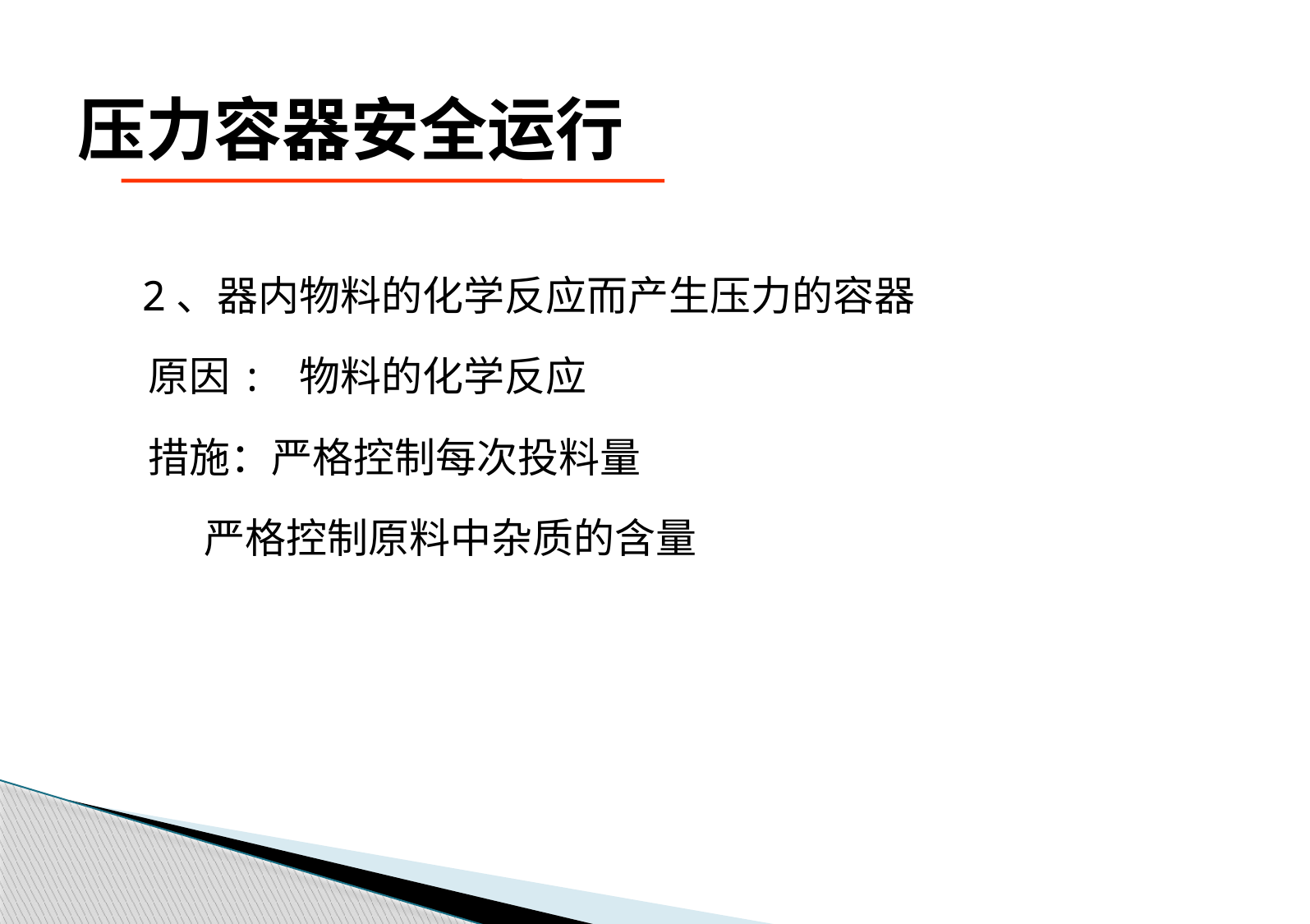

# 压力容器安全运行

  2、器内物料的化学反应而产生压力的容器
     原因: 物料的化学反应
     措施：严格控制每次投料量
           严格控制原料中杂质的含量